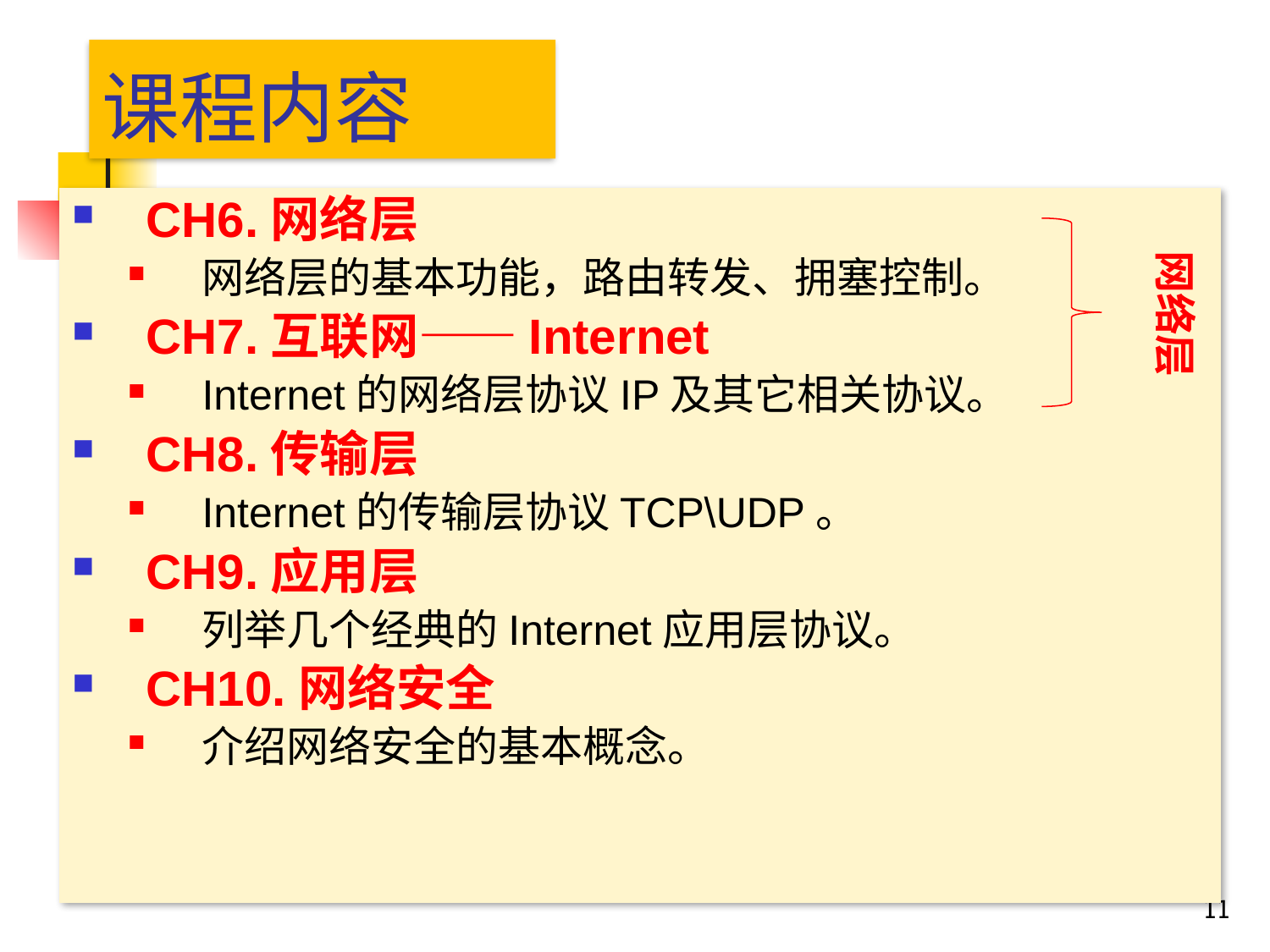

# 课程内容
CH6.网络层
网络层的基本功能，路由转发、拥塞控制。
CH7.互联网——Internet
Internet的网络层协议IP及其它相关协议。
CH8.传输层
Internet的传输层协议TCP\UDP。
CH9.应用层
列举几个经典的Internet应用层协议。
CH10.网络安全
介绍网络安全的基本概念。

网络层
11